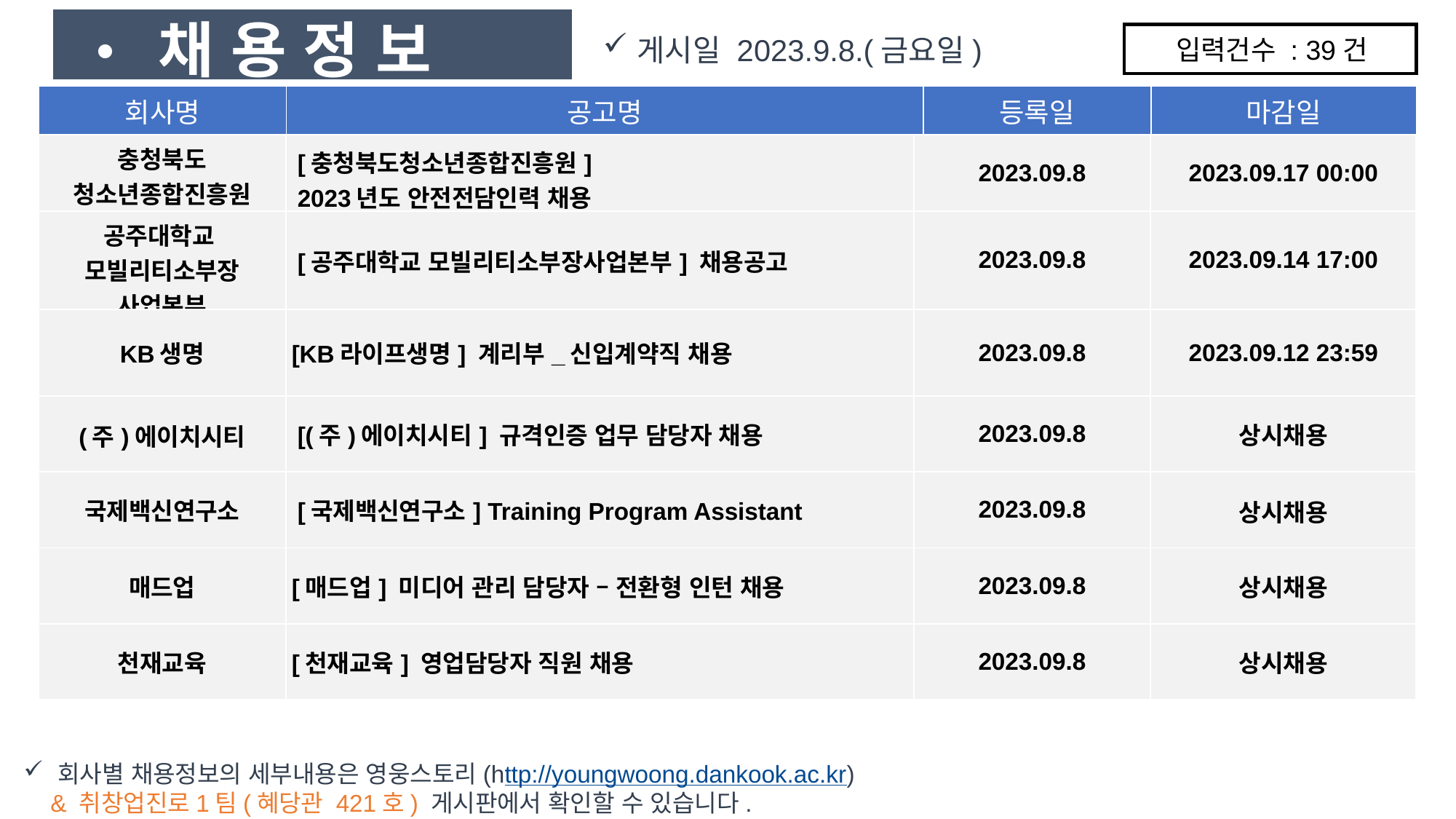

• 채 용 정 보

게시일 2023.9.8.(금요일)
입력건수 : 39건
| 회사명 | 공고명 | 등록일 | 마감일 |
| --- | --- | --- | --- |

| 충청북도 청소년종합진흥원 | [충청북도청소년종합진흥원] 2023년도 안전전담인력 채용 | 2023.09.8 | 2023.09.17 00:00 |
| --- | --- | --- | --- |
| 공주대학교 모빌리티소부장 사업본부 | [공주대학교 모빌리티소부장사업본부] 채용공고 | 2023.09.8 | 2023.09.14 17:00 |
| KB생명 | [KB라이프생명] 계리부\_신입계약직 채용 | 2023.09.8 | 2023.09.12 23:59 |
| (주)에이치시티 | [(주)에이치시티] 규격인증 업무 담당자 채용 | 2023.09.8 | 상시채용 |
| 국제백신연구소 | [국제백신연구소] Training Program Assistant | 2023.09.8 | 상시채용 |
| 매드업 | [매드업] 미디어 관리 담당자 – 전환형 인턴 채용 | 2023.09.8 | 상시채용 |
| 천재교육 | [천재교육] 영업담당자 직원 채용 | 2023.09.8 | 상시채용 |

회사별 채용정보의 세부내용은 영웅스토리(http://youngwoong.dankook.ac.kr)
    & 취창업진로1팀(혜당관 421호) 게시판에서 확인할 수 있습니다.